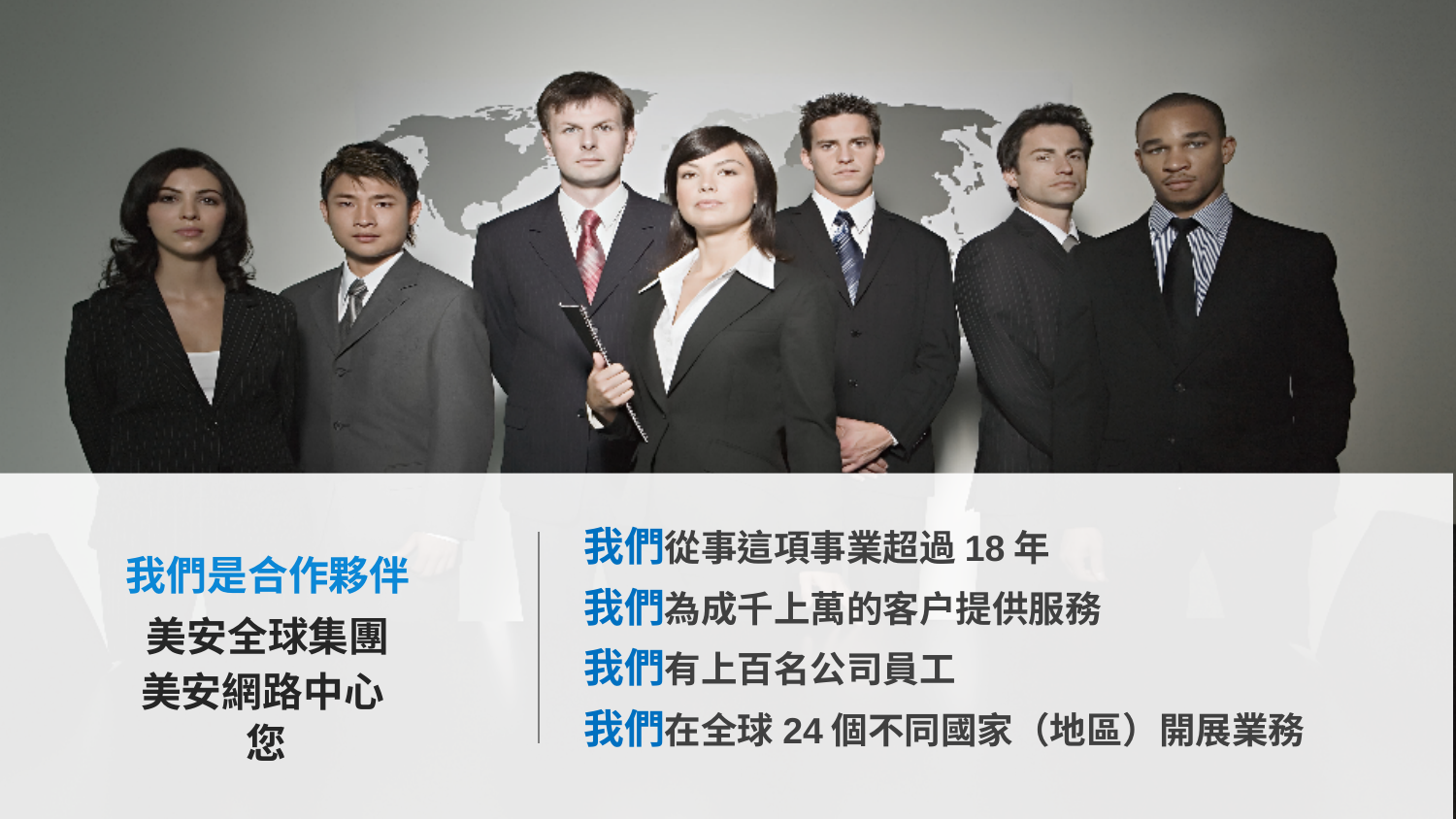

我們從事這項事業超過18年
我們為成千上萬的客戶提供服務
我們有上百名公司員工
我們在全球24個不同國家（地區）開展業務
我們是合作夥伴
美安全球集團
美安網路中心
您